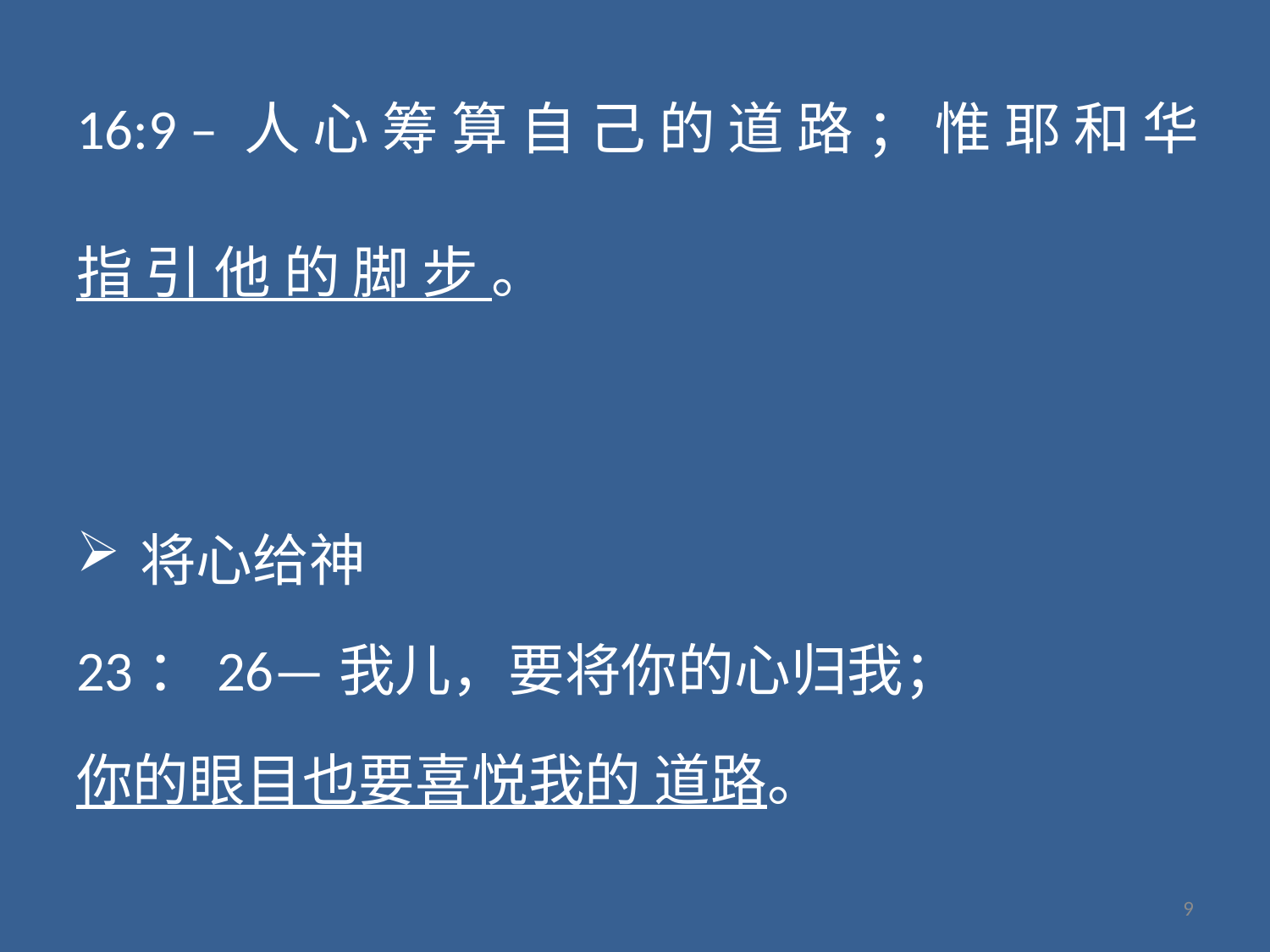

16:9 – 人 心 筹 算 自 己 的 道 路 ； 惟 耶 和 华
指 引 他 的 脚 步 。

将心给神
23：26—我儿，要将你的心归我；
你的眼目也要喜悦我的 道路。

9